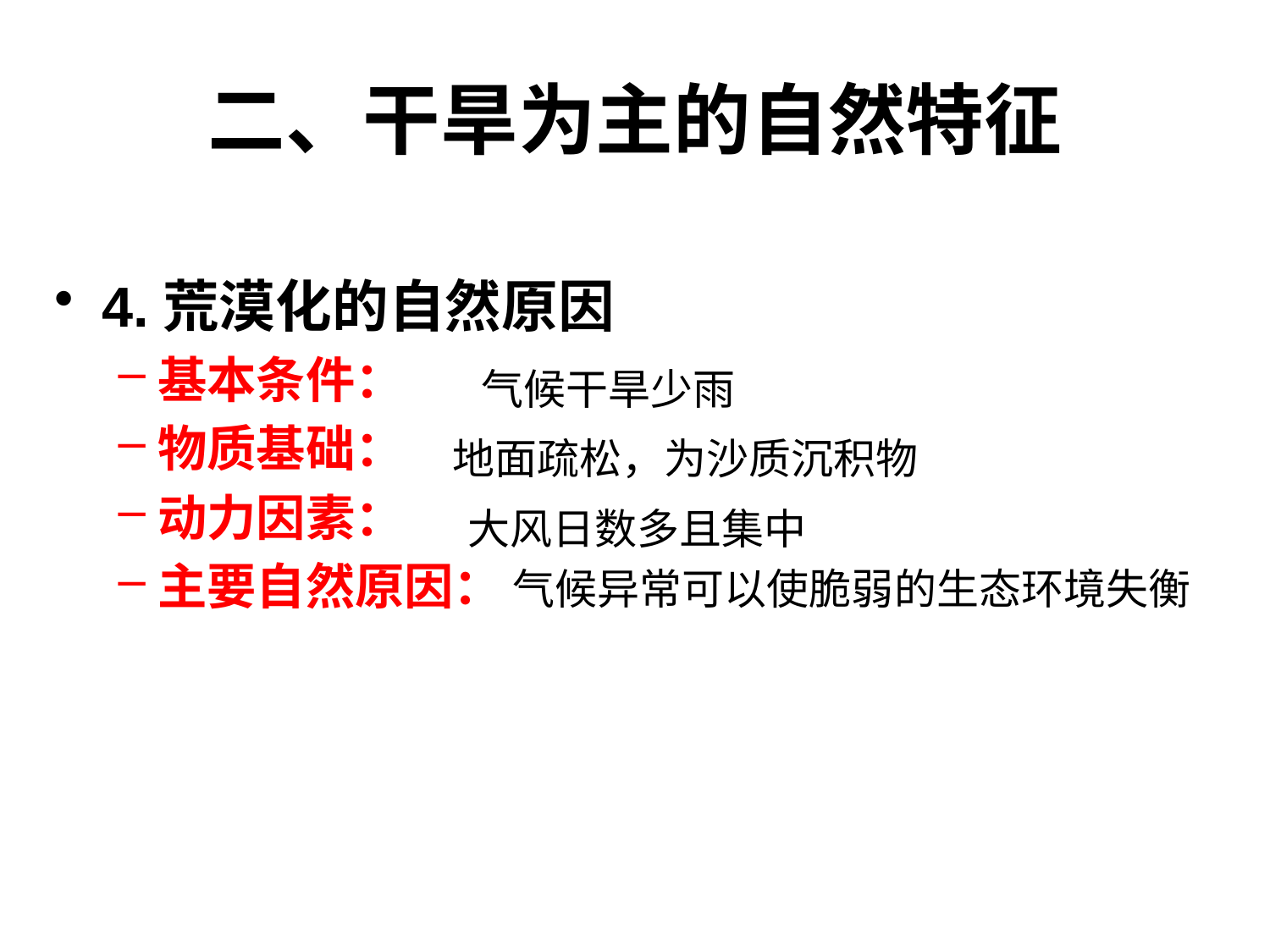

二、干旱为主的自然特征
4.荒漠化的自然原因
基本条件：
物质基础：
动力因素：
主要自然原因：
气候干旱少雨
地面疏松，为沙质沉积物
大风日数多且集中
气候异常可以使脆弱的生态环境失衡